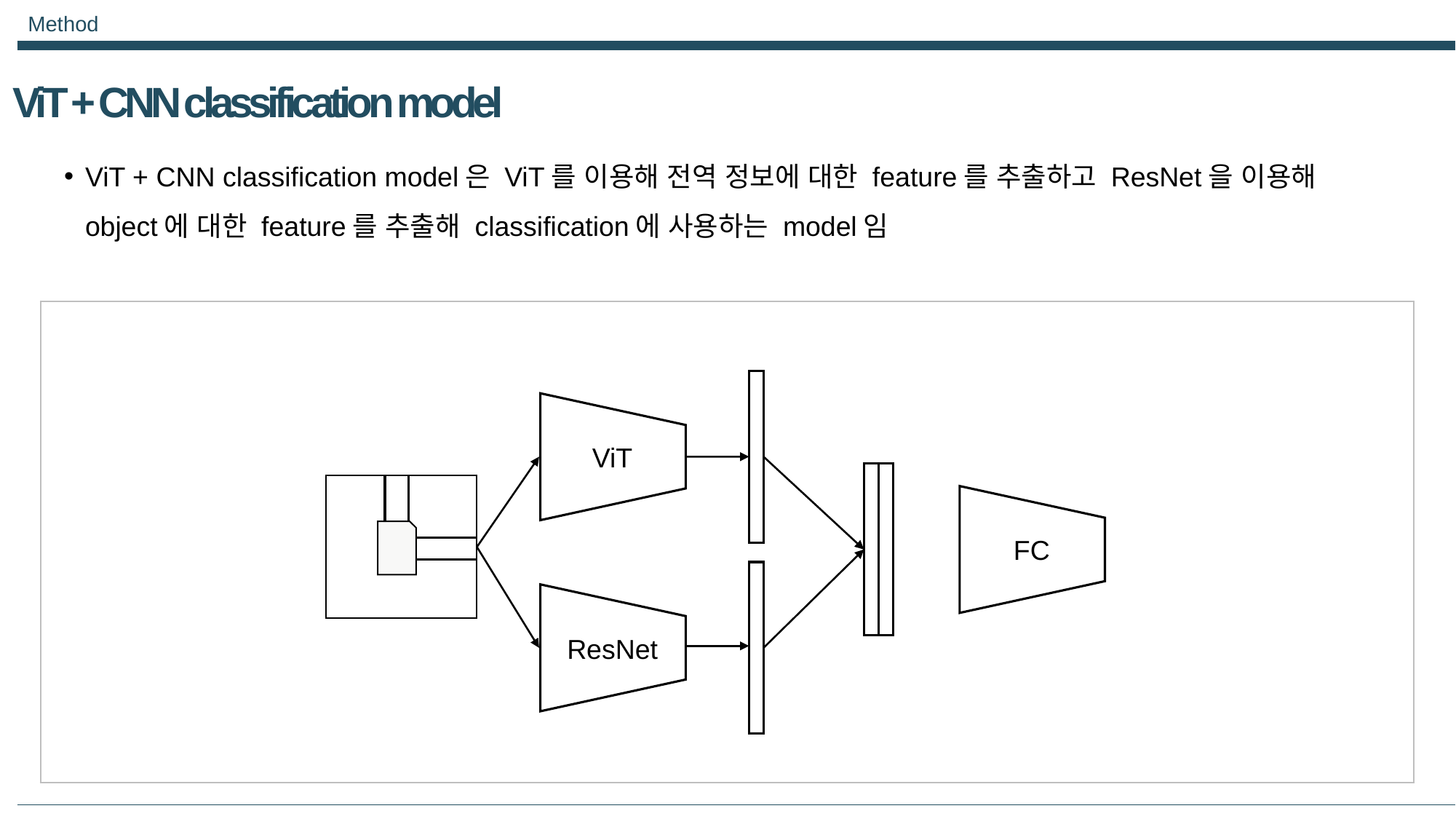

Method
ViT + CNN classification model
ViT + CNN classification model은 ViT를 이용해 전역 정보에 대한 feature를 추출하고 ResNet을 이용해 object에 대한 feature를 추출해 classification에 사용하는 model임

이미지

이미지
이미지
ViT

FC

ResNet